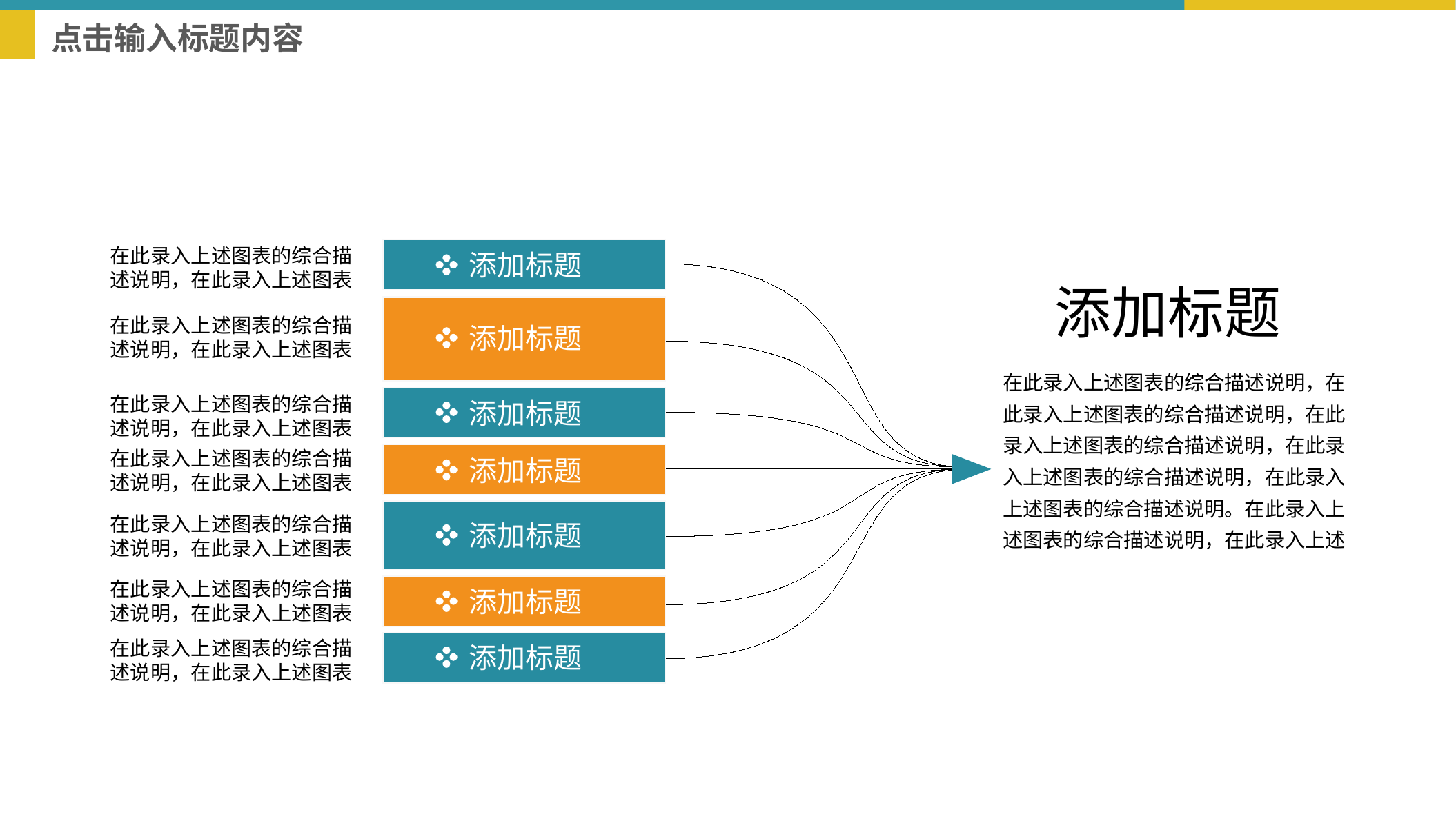

点击输入标题内容
在此录入上述图表的综合描述说明，在此录入上述图表

添加标题

添加标题

在此录入上述图表的综合描述说明，在此录入上述图表
添加标题

在此录入上述图表的综合描述说明，在此录入上述图表的综合描述说明，在此录入上述图表的综合描述说明，在此录入上述图表的综合描述说明，在此录入上述图表的综合描述说明。在此录入上述图表的综合描述说明，在此录入上述
在此录入上述图表的综合描述说明，在此录入上述图表

添加标题

在此录入上述图表的综合描述说明，在此录入上述图表

添加标题

在此录入上述图表的综合描述说明，在此录入上述图表
添加标题

在此录入上述图表的综合描述说明，在此录入上述图表

添加标题

在此录入上述图表的综合描述说明，在此录入上述图表

添加标题